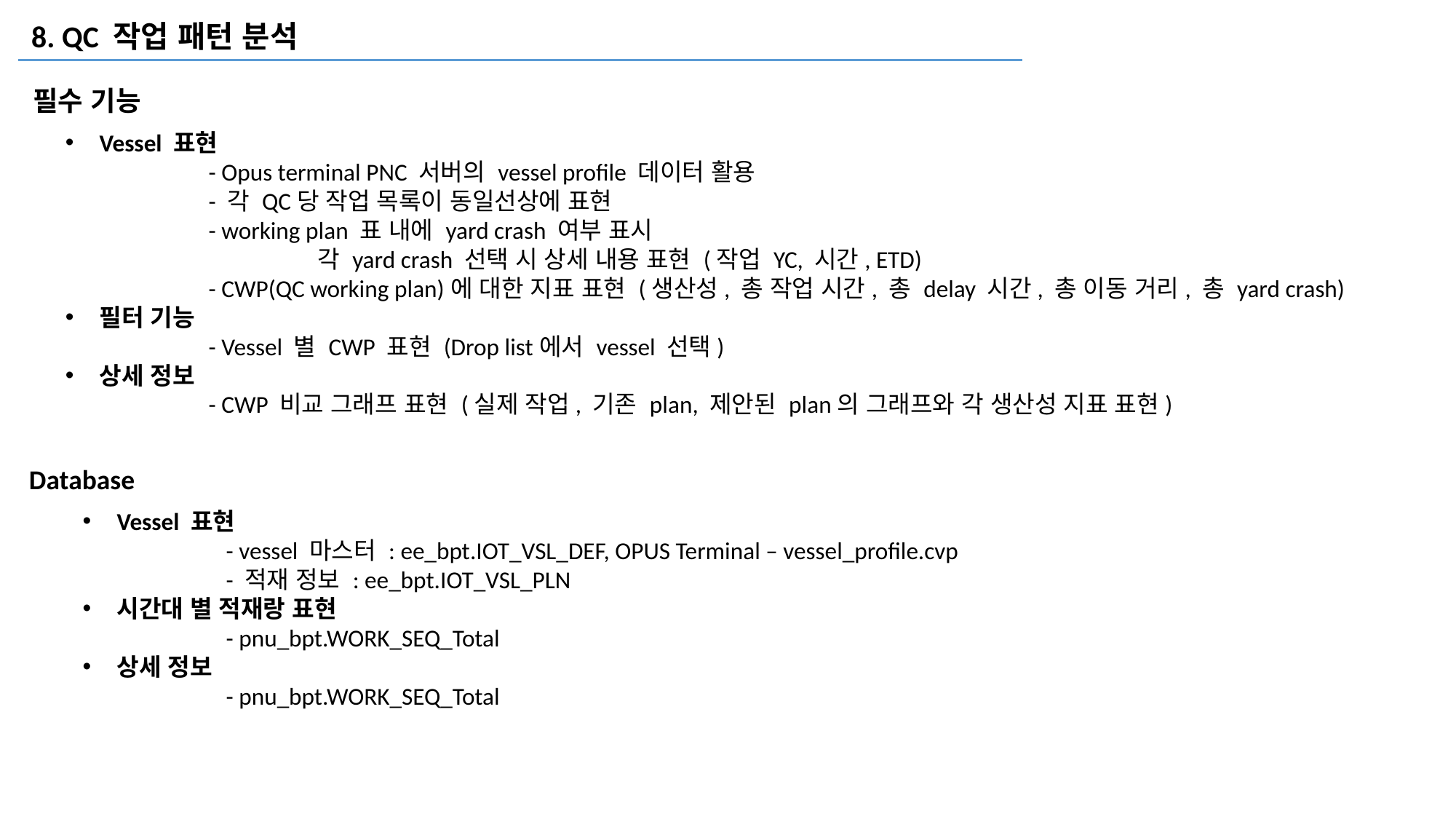

8. QC 작업 패턴 분석
필수 기능
Vessel 표현
	- Opus terminal PNC 서버의 vessel profile 데이터 활용
	- 각 QC당 작업 목록이 동일선상에 표현
	- working plan 표 내에 yard crash 여부 표시
		각 yard crash 선택 시 상세 내용 표현 (작업 YC, 시간, ETD)
	- CWP(QC working plan)에 대한 지표 표현 (생산성, 총 작업 시간, 총 delay 시간, 총 이동 거리, 총 yard crash)
필터 기능
	- Vessel 별 CWP 표현 (Drop list에서 vessel 선택)
상세 정보
	- CWP 비교 그래프 표현 (실제 작업, 기존 plan, 제안된 plan의 그래프와 각 생산성 지표 표현)
Database
Vessel 표현
	- vessel 마스터 : ee_bpt.IOT_VSL_DEF, OPUS Terminal – vessel_profile.cvp
	- 적재 정보 : ee_bpt.IOT_VSL_PLN
시간대 별 적재랑 표현
	- pnu_bpt.WORK_SEQ_Total
상세 정보
	- pnu_bpt.WORK_SEQ_Total